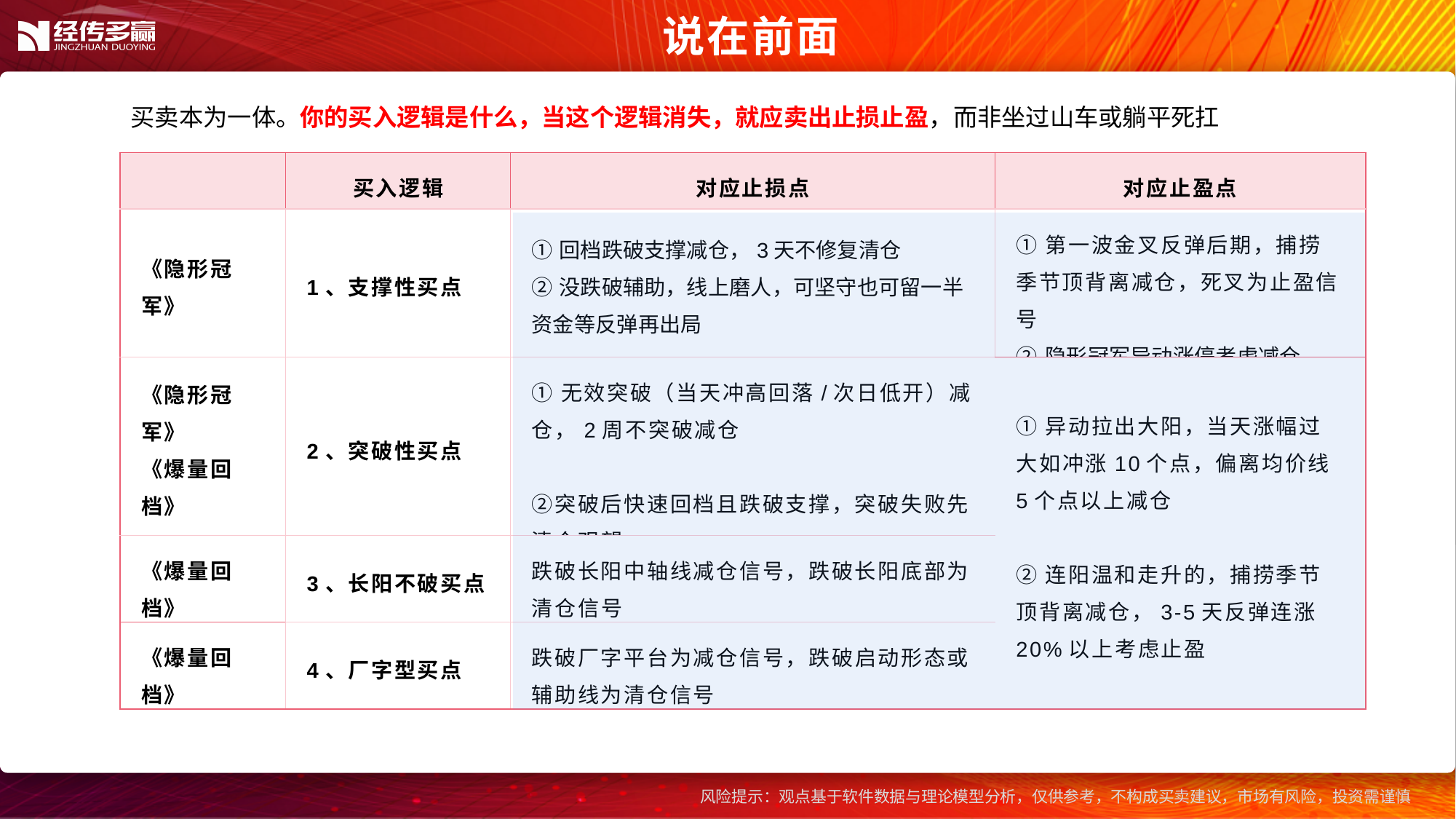

说在前面
买卖本为一体。你的买入逻辑是什么，当这个逻辑消失，就应卖出止损止盈，而非坐过山车或躺平死扛
|  | 买入逻辑 | 对应止损点 | 对应止盈点 |
| --- | --- | --- | --- |
| 《隐形冠军》 | 1、支撑性买点 | ①回档跌破支撑减仓，3天不修复清仓 ②没跌破辅助，线上磨人，可坚守也可留一半资金等反弹再出局 | ①第一波金叉反弹后期，捕捞季节顶背离减仓，死叉为止盈信号 ②隐形冠军异动涨停考虑减仓 |
| 《隐形冠军》 《爆量回档》 | 2、突破性买点 | ①无效突破（当天冲高回落/次日低开）减仓，2周不突破减仓 ②突破后快速回档且跌破支撑，突破失败先清仓观望 | ①异动拉出大阳，当天涨幅过大如冲涨10个点，偏离均价线5个点以上减仓 ②连阳温和走升的，捕捞季节顶背离减仓，3-5天反弹连涨20%以上考虑止盈 |
| 《爆量回档》 | 3、长阳不破买点 | 跌破长阳中轴线减仓信号，跌破长阳底部为清仓信号 |  |
| 《爆量回档》 | 4、厂字型买点 | 跌破厂字平台为减仓信号，跌破启动形态或辅助线为清仓信号 |  |